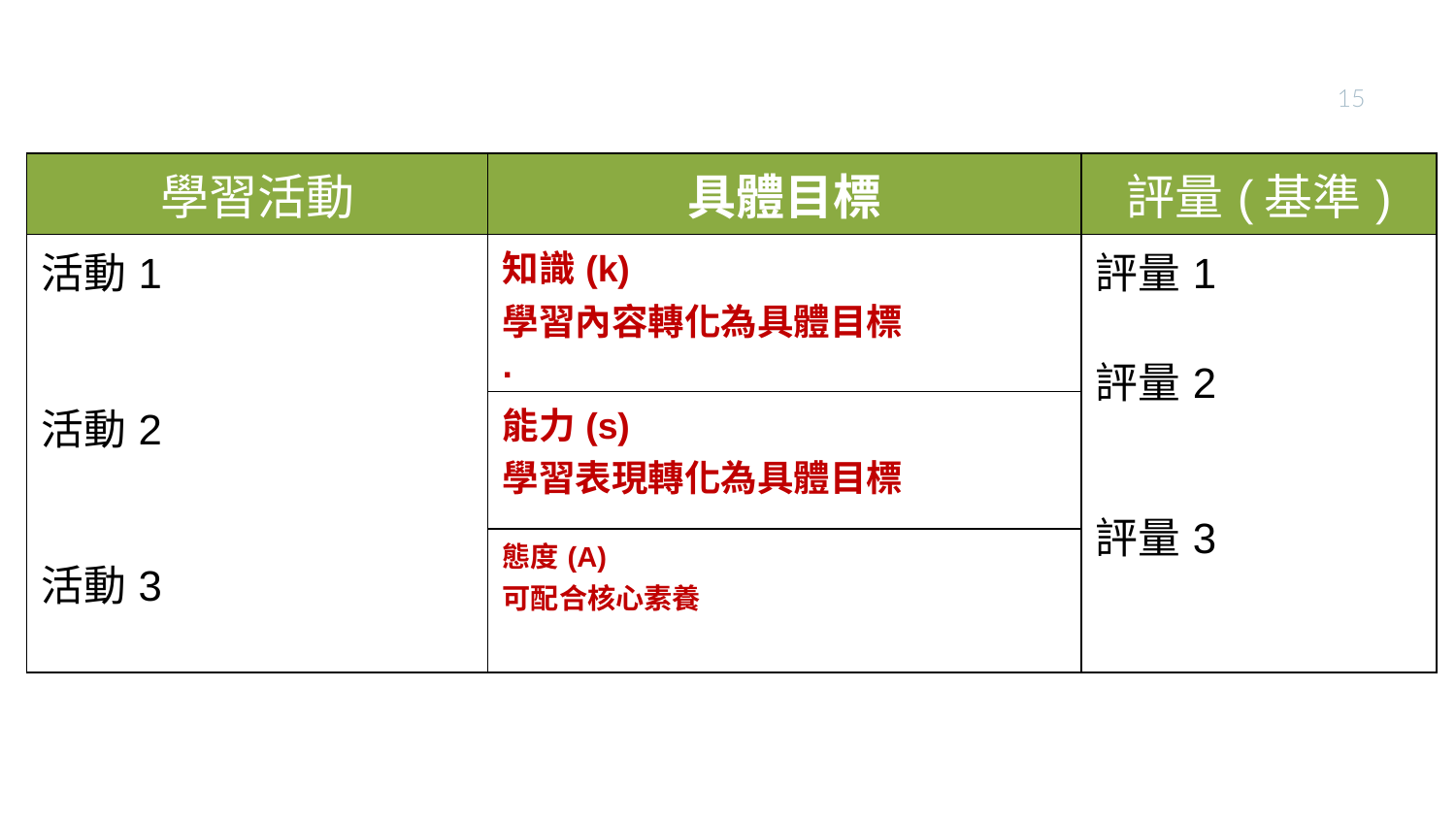

15
# 課程三要素
| 學習活動 | 具體目標 | 評量(基準) |
| --- | --- | --- |
| 活動1 活動2 活動3 | 知識(k) 學習內容轉化為具體目標 . | 評量1 評量2 評量3 |
|  | 能力(s) 學習表現轉化為具體目標 |  |
|  | 態度(A) 可配合核心素養 |  |